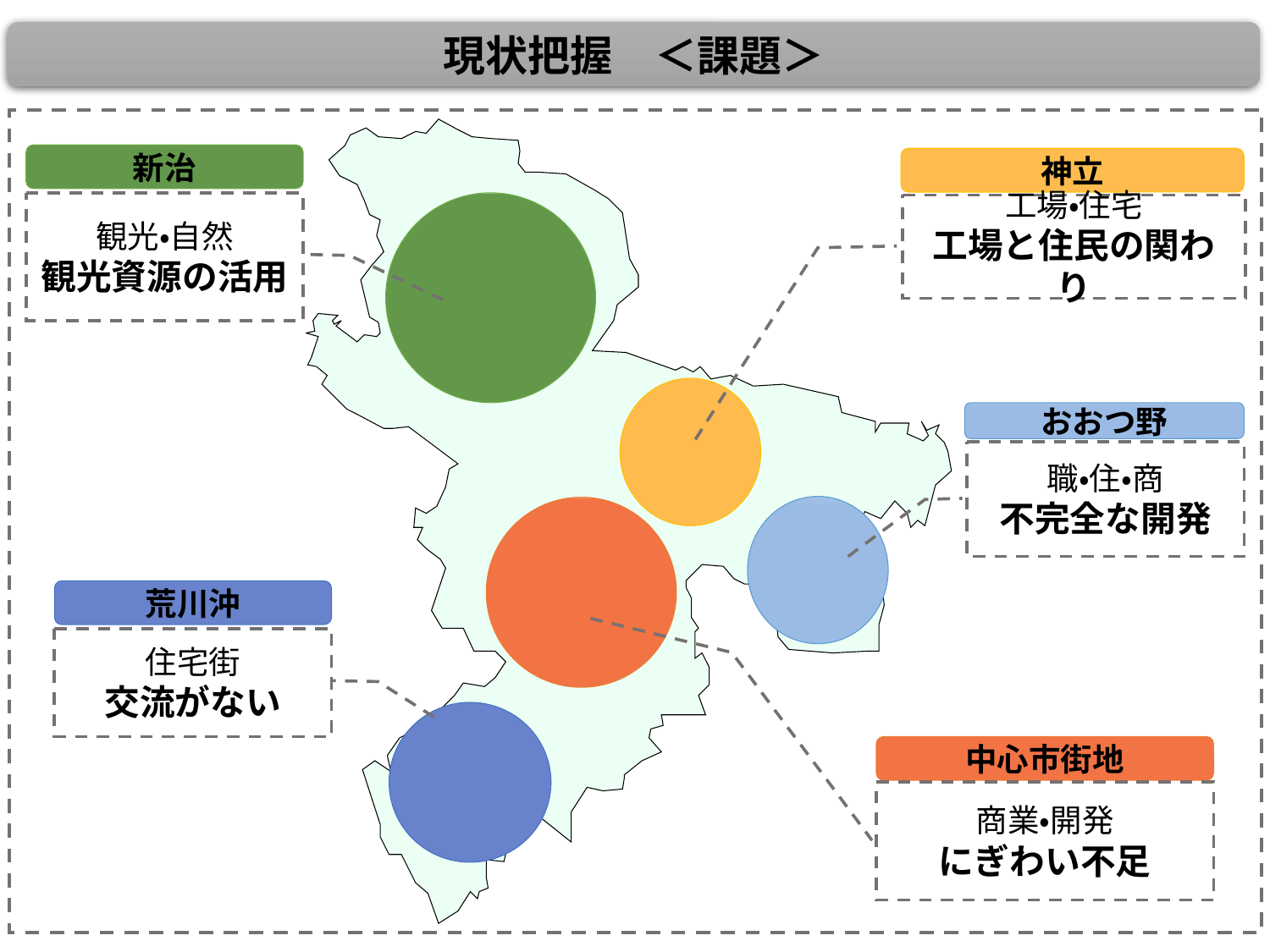

現状把握　＜課題＞

新治
神立
観光・自然
観光資源の活用

工場・住宅
工場と住民の関わり

おおつ野
職・住・商
不完全な開発

荒川沖
住宅街
交流がない

中心市街地
商業・開発
にぎわい不足